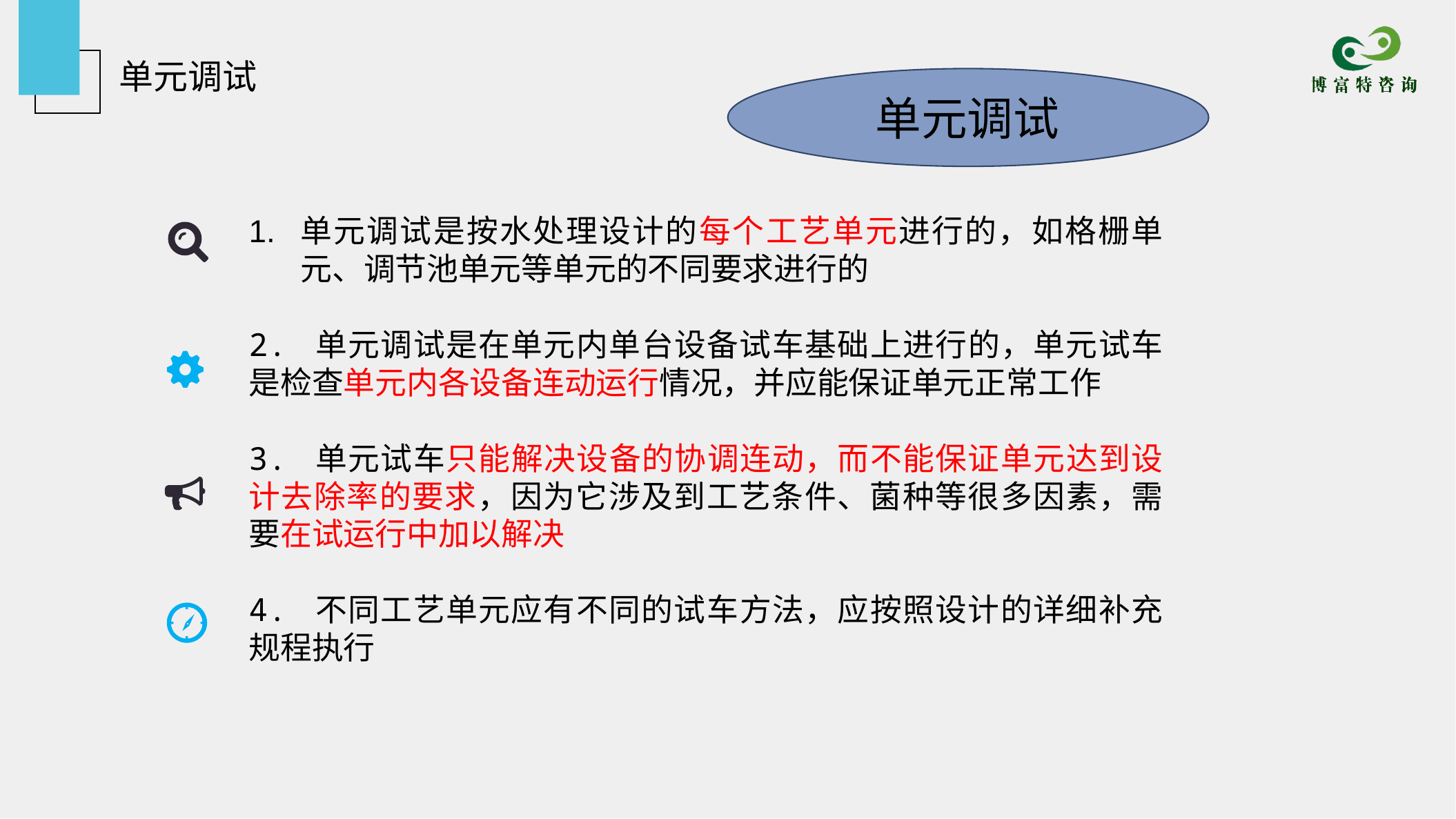

单元调试

单元调试
单元调试是按水处理设计的每个工艺单元进行的，如格栅单元、调节池单元等单元的不同要求进行的

2. 单元调试是在单元内单台设备试车基础上进行的，单元试车是检查单元内各设备连动运行情况，并应能保证单元正常工作

3. 单元试车只能解决设备的协调连动，而不能保证单元达到设计去除率的要求，因为它涉及到工艺条件、菌种等很多因素，需要在试运行中加以解决

4. 不同工艺单元应有不同的试车方法，应按照设计的详细补充规程执行